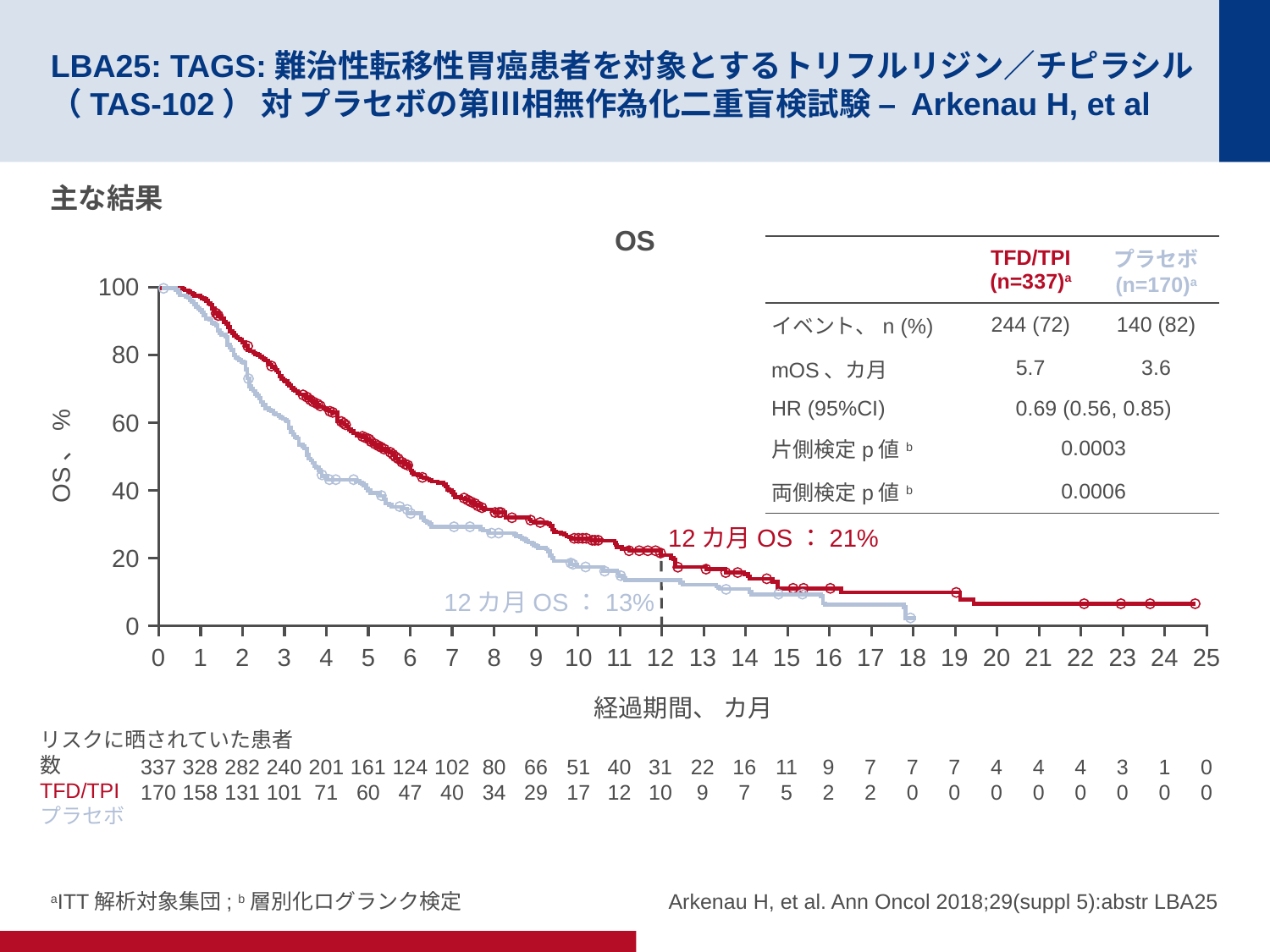

# LBA25: TAGS:難治性転移性胃癌患者を対象とするトリフルリジン／チピラシル（TAS-102） 対 プラセボの第Ⅲ相無作為化二重盲検試験 – Arkenau H, et al
主な結果
OS
|  | TFD/TPI (n=337)a | プラセボ (n=170)a |
| --- | --- | --- |
| イベント、n (%) | 244 (72) | 140 (82) |
| mOS、カ月 | 5.7 | 3.6 |
| HR (95%CI) | 0.69 (0.56, 0.85) |  |
| 片側検定p値b | 0.0003 |  |
| 両側検定p値b | 0.0006 |  |
100

80
60
OS、%
40
12カ月OS：21%
20
12カ月OS：13%
0
0
1
2
3
4
5
6
7
8
9
10
11
12
13
14
15
16
17
18
19
20
21
22
23
24
25
経過期間、 カ月
リスクに晒されていた患者数
TFD/TPI
プラセボ
337
170
328
158
282
131
240
101
201
71
161
60
124
47
102
40
80
34
66
29
51
17
40
12
31
10
22
9
16
7
11
5
9
2
7
2
7
0
7
0
4
0
4
0
4
0
3
0
1
0
0
0
aITT解析対象集団; b層別化ログランク検定
Arkenau H, et al. Ann Oncol 2018;29(suppl 5):abstr LBA25